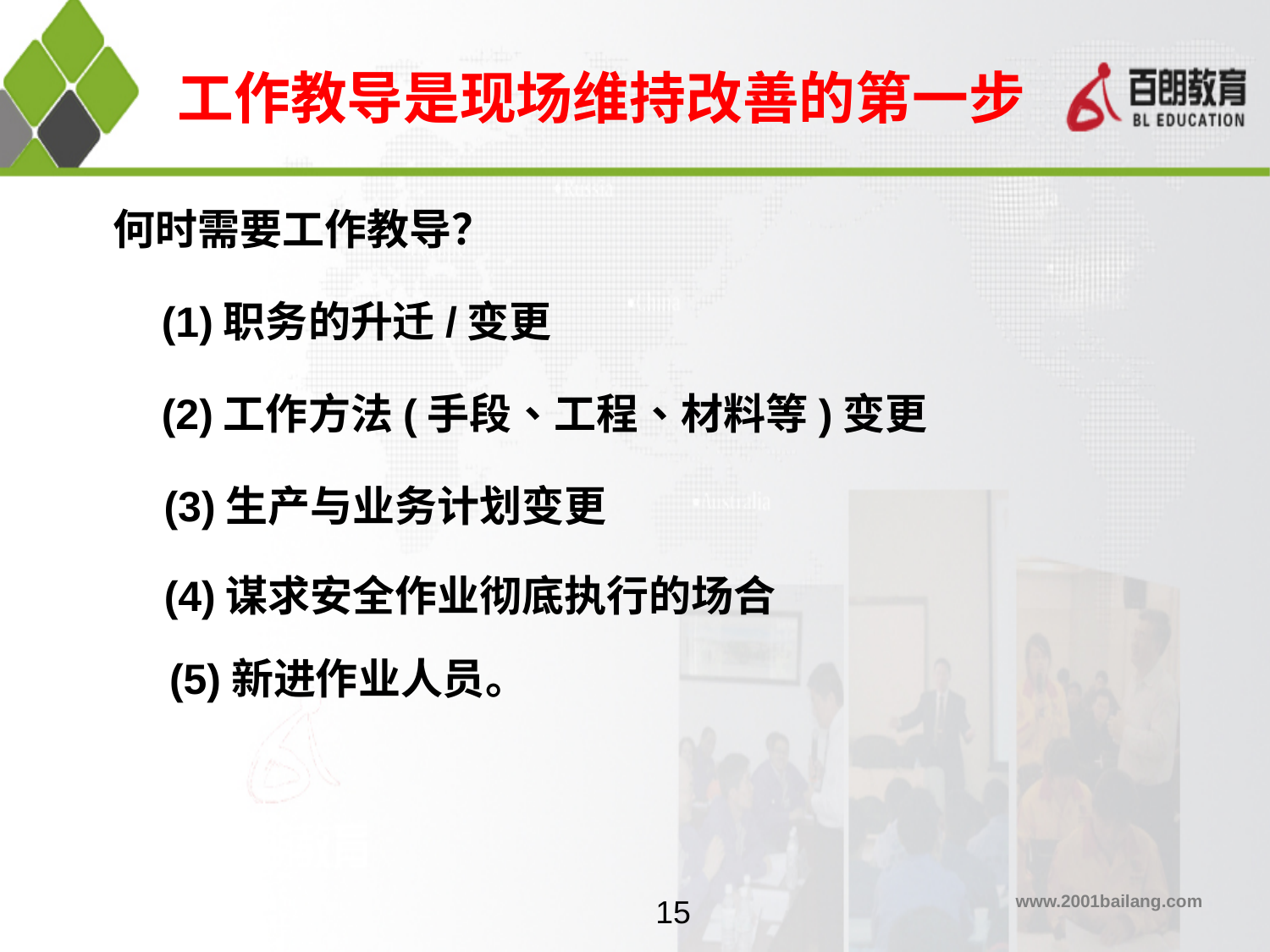

工作教导是现场维持改善的第一步
何时需要工作教导？
(1)职务的升迁/变更
(2)工作方法(手段、工程、材料等)变更
(3)生产与业务计划变更
(4)谋求安全作业彻底执行的场合
 (5)新进作业人员。
15